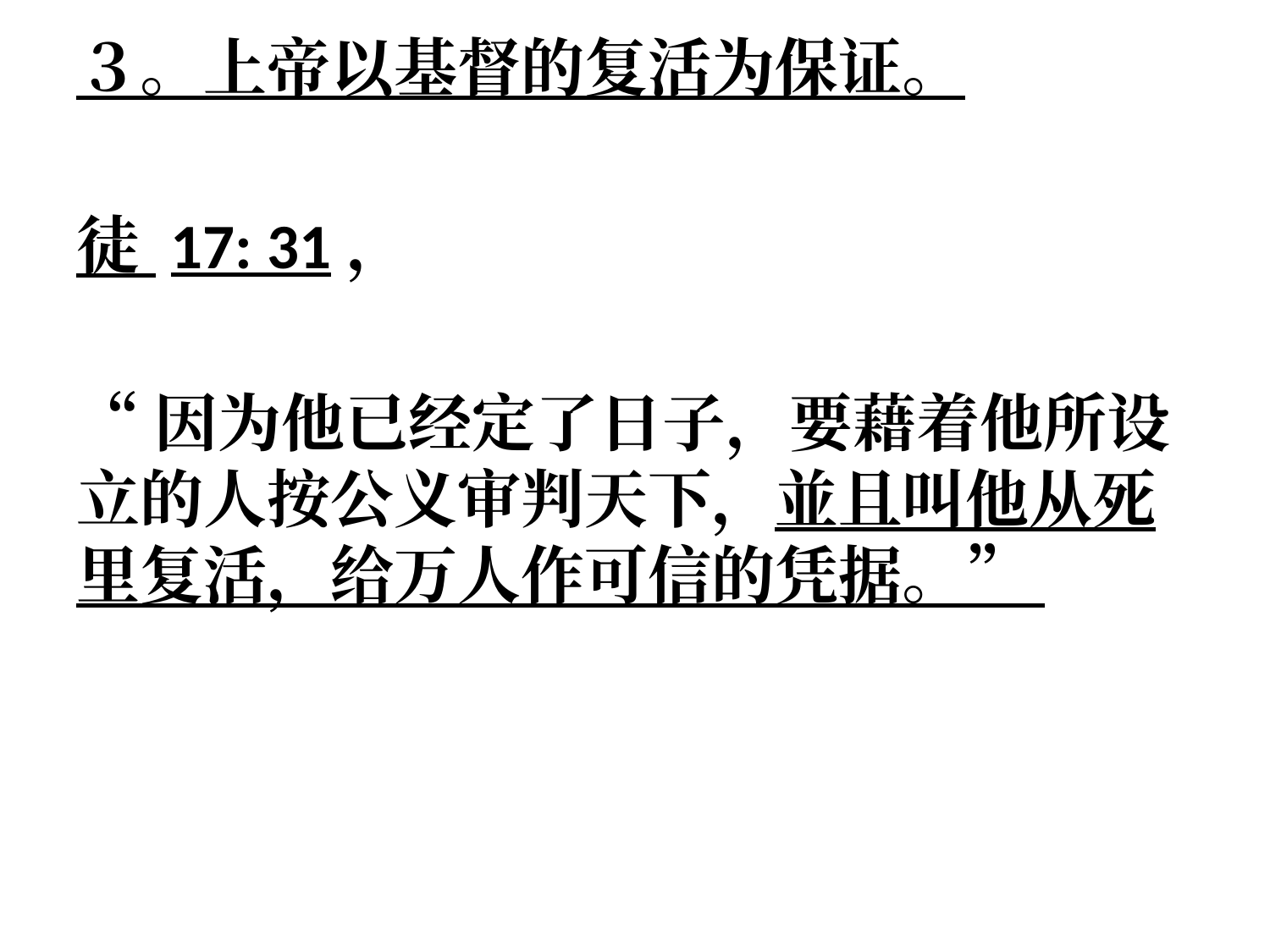

３。上帝以基督的复活为保证。

徒 17: 31，

“因为他已经定了日子，要藉着他所设立的人按公义审判天下，並且叫他从死里复活，给万人作可信的凭据。”